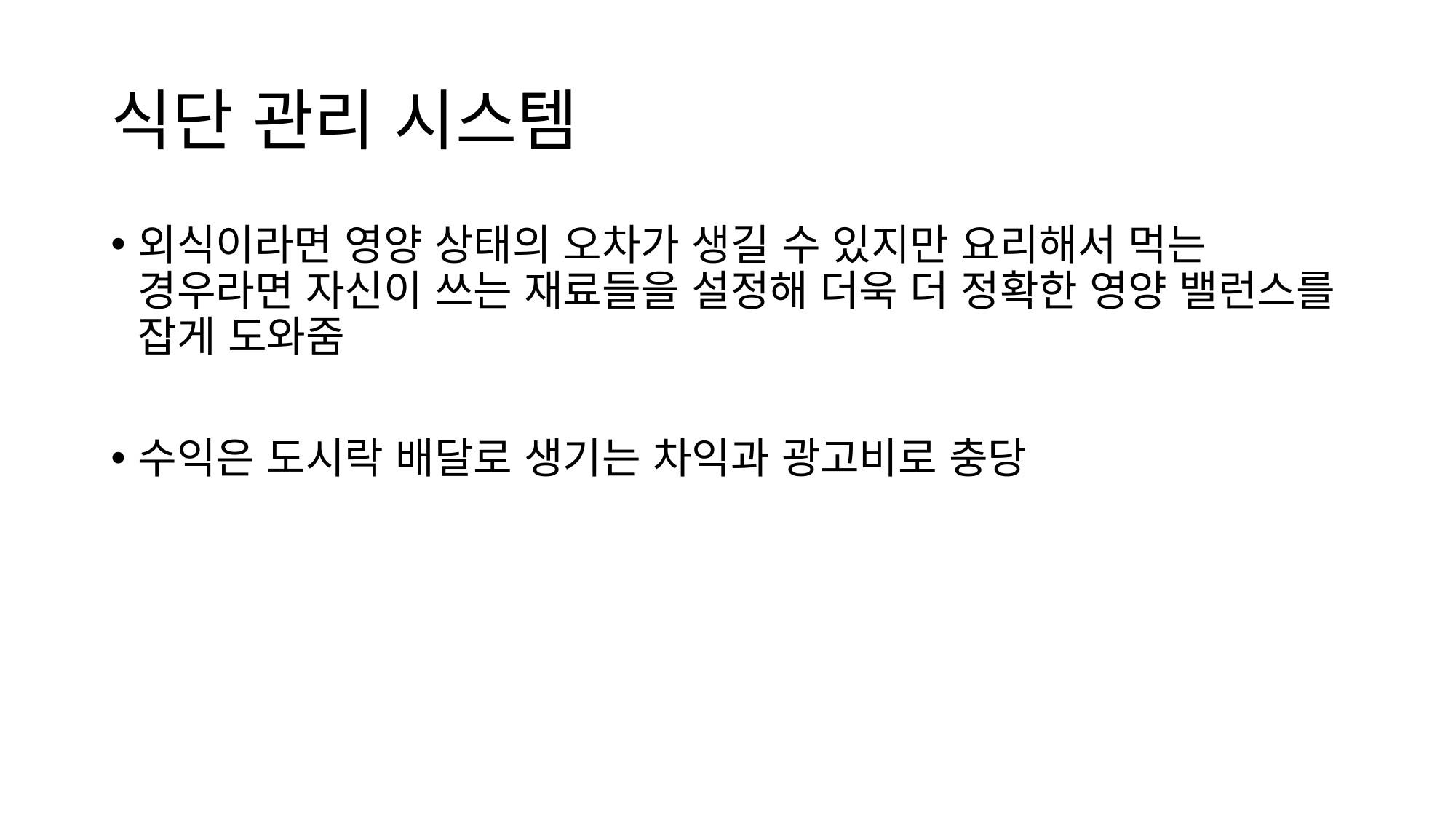

# 식단 관리 시스템
외식이라면 영양 상태의 오차가 생길 수 있지만 요리해서 먹는 경우라면 자신이 쓰는 재료들을 설정해 더욱 더 정확한 영양 밸런스를 잡게 도와줌

수익은 도시락 배달로 생기는 차익과 광고비로 충당